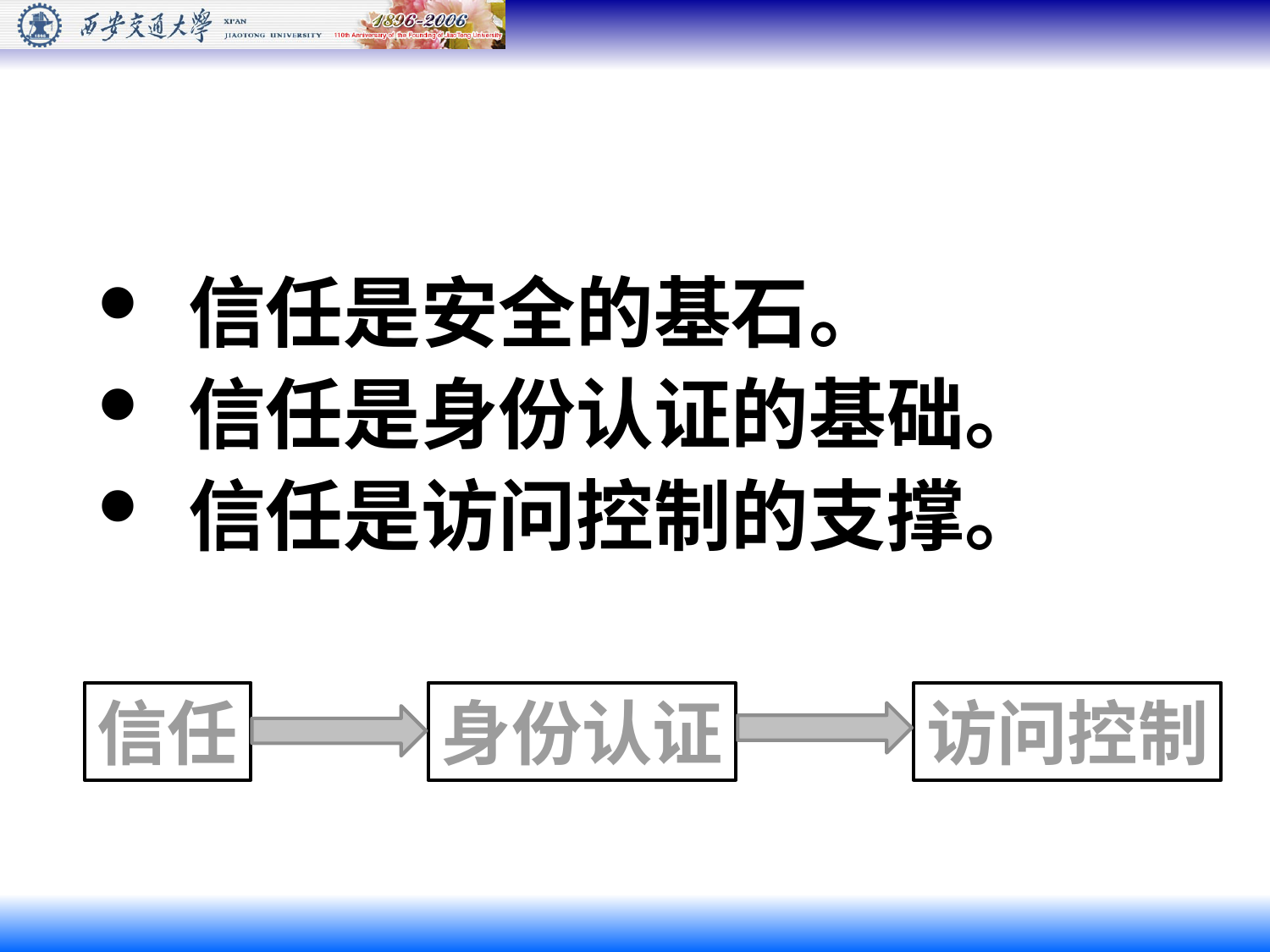

信任是安全的基石。
 信任是身份认证的基础。
 信任是访问控制的支撑。

身份认证
信任
访问控制